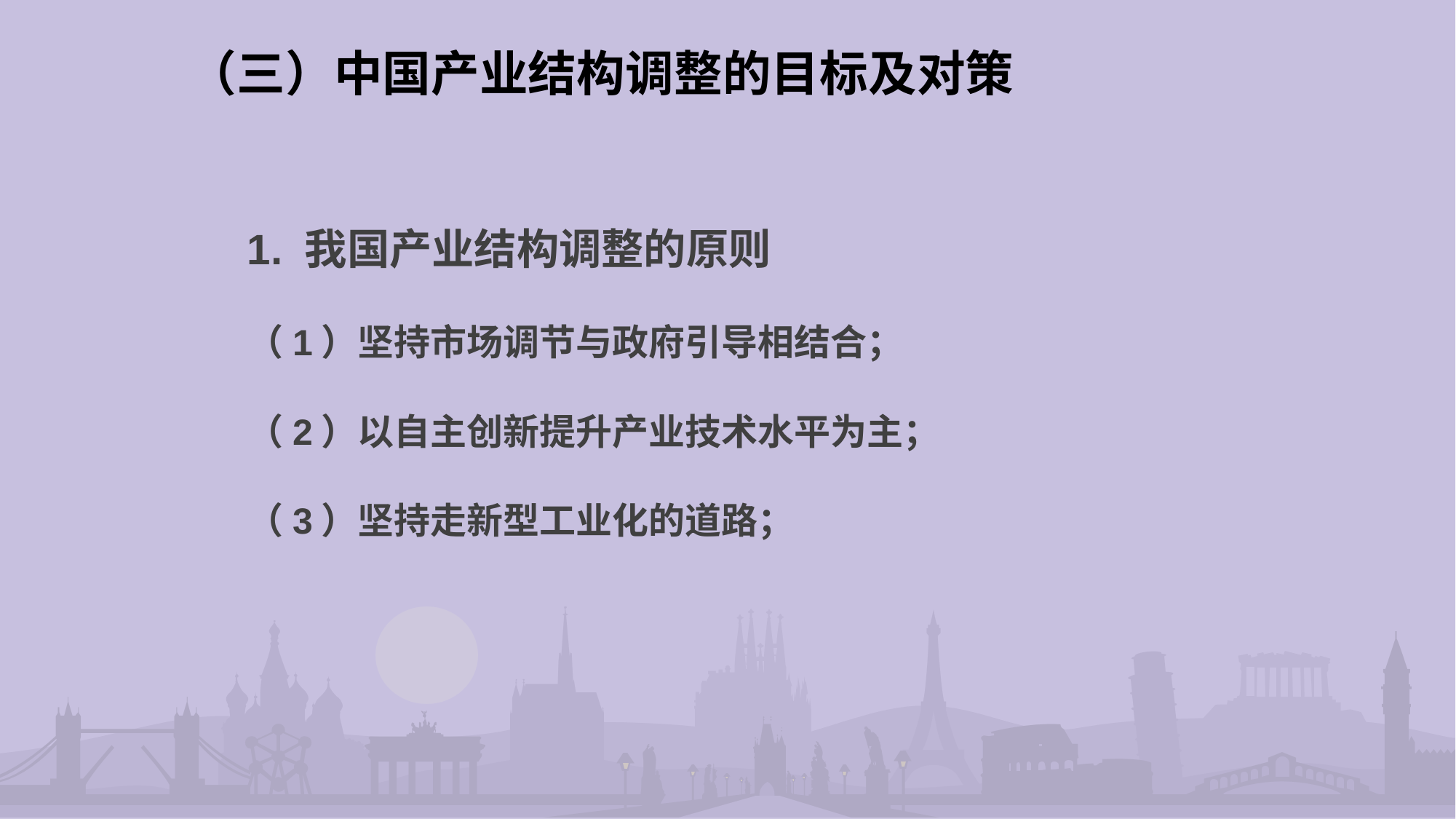

# （三）中国产业结构调整的目标及对策

1. 我国产业结构调整的原则
（1）坚持市场调节与政府引导相结合；
（2）以自主创新提升产业技术水平为主；
（3）坚持走新型工业化的道路；